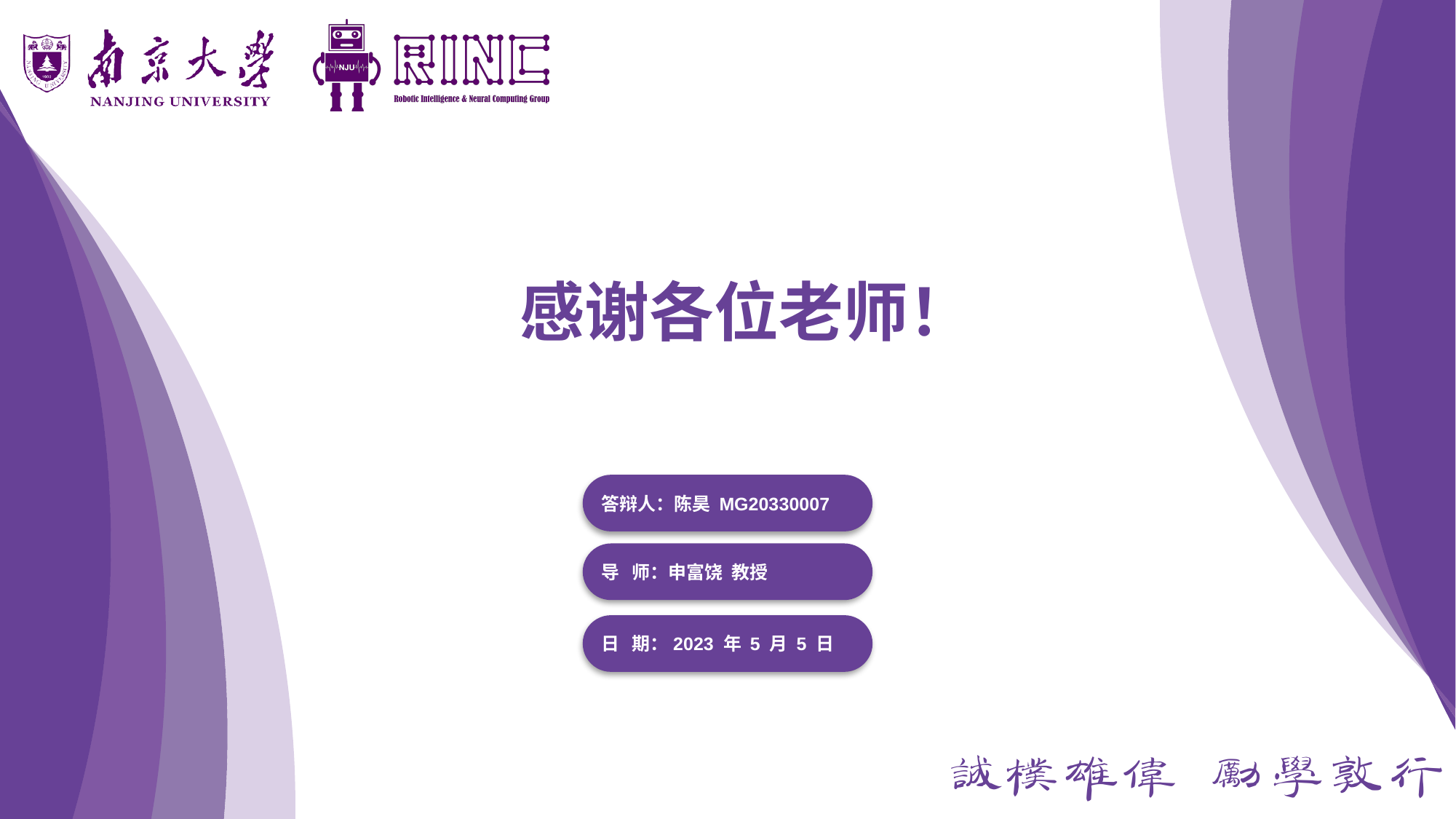

感谢各位老师！
答辩人：陈昊 MG20330007
导   师：申富饶  教授
日   期：2023 年 5 月 5 日